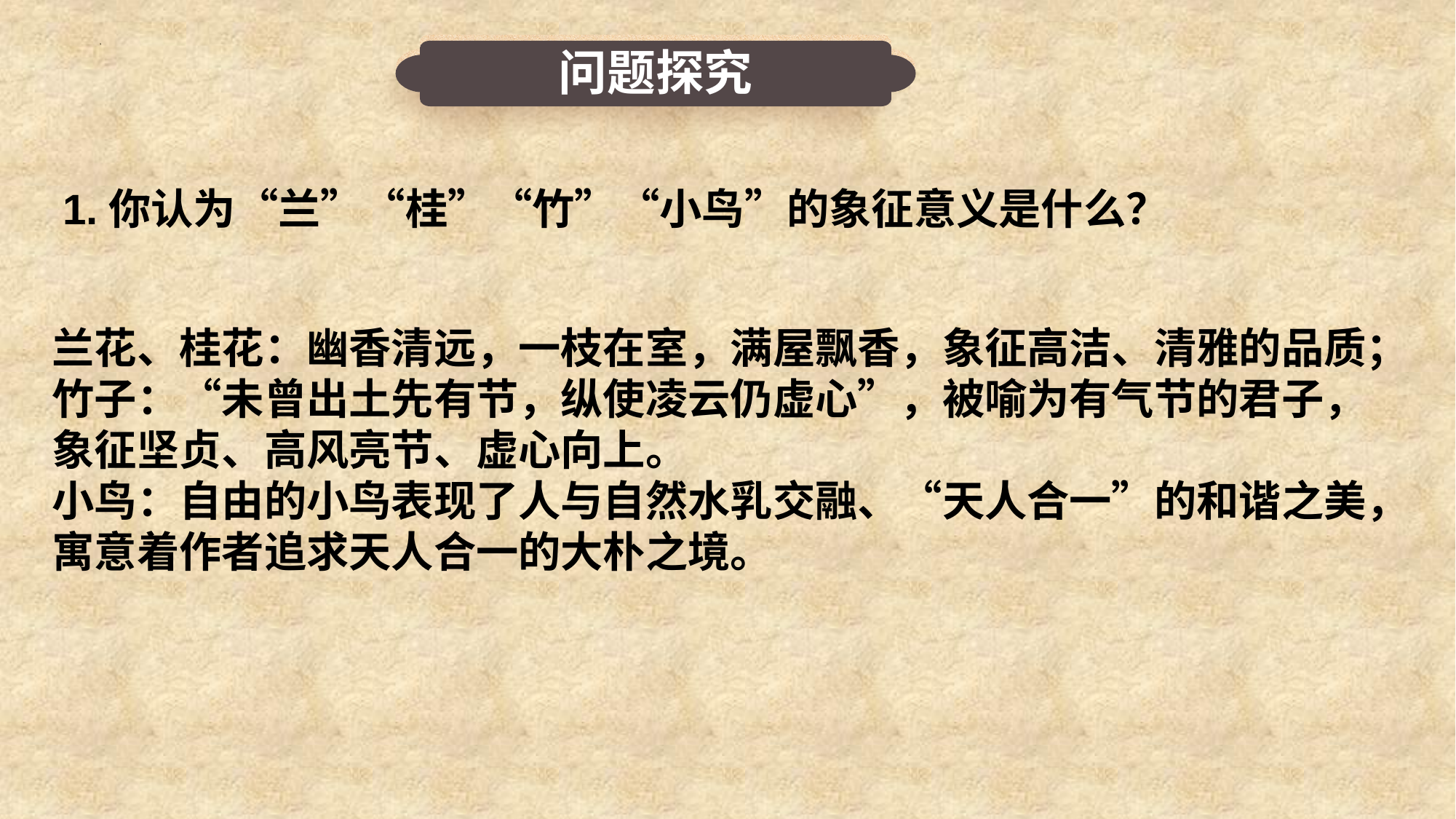

问题探究
1.你认为“兰”“桂”“竹”“小鸟”的象征意义是什么？
兰花、桂花：幽香清远，一枝在室，满屋飘香，象征高洁、清雅的品质；
竹子：“未曾出土先有节，纵使凌云仍虚心”，被喻为有气节的君子，象征坚贞、高风亮节、虚心向上。
小鸟：自由的小鸟表现了人与自然水乳交融、“天人合一”的和谐之美，寓意着作者追求天人合一的大朴之境。